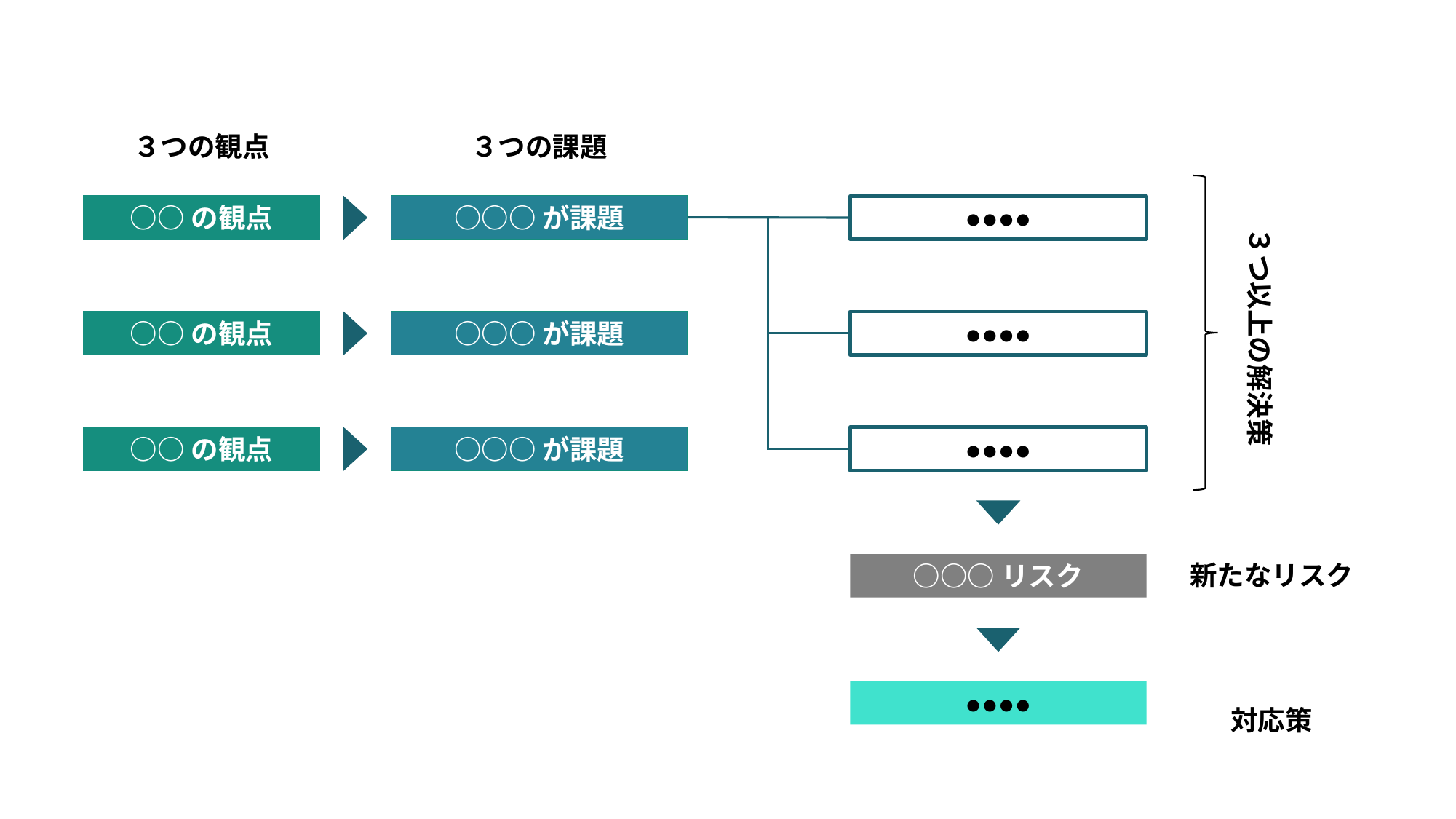

３つの観点
３つの課題

○○の観点
○○○が課題
●●●●

３つ以上の解決策
○○の観点
○○○が課題
●●●●

○○の観点
○○○が課題
●●●●

新たなリスク
○○○リスク

●●●●
対応策